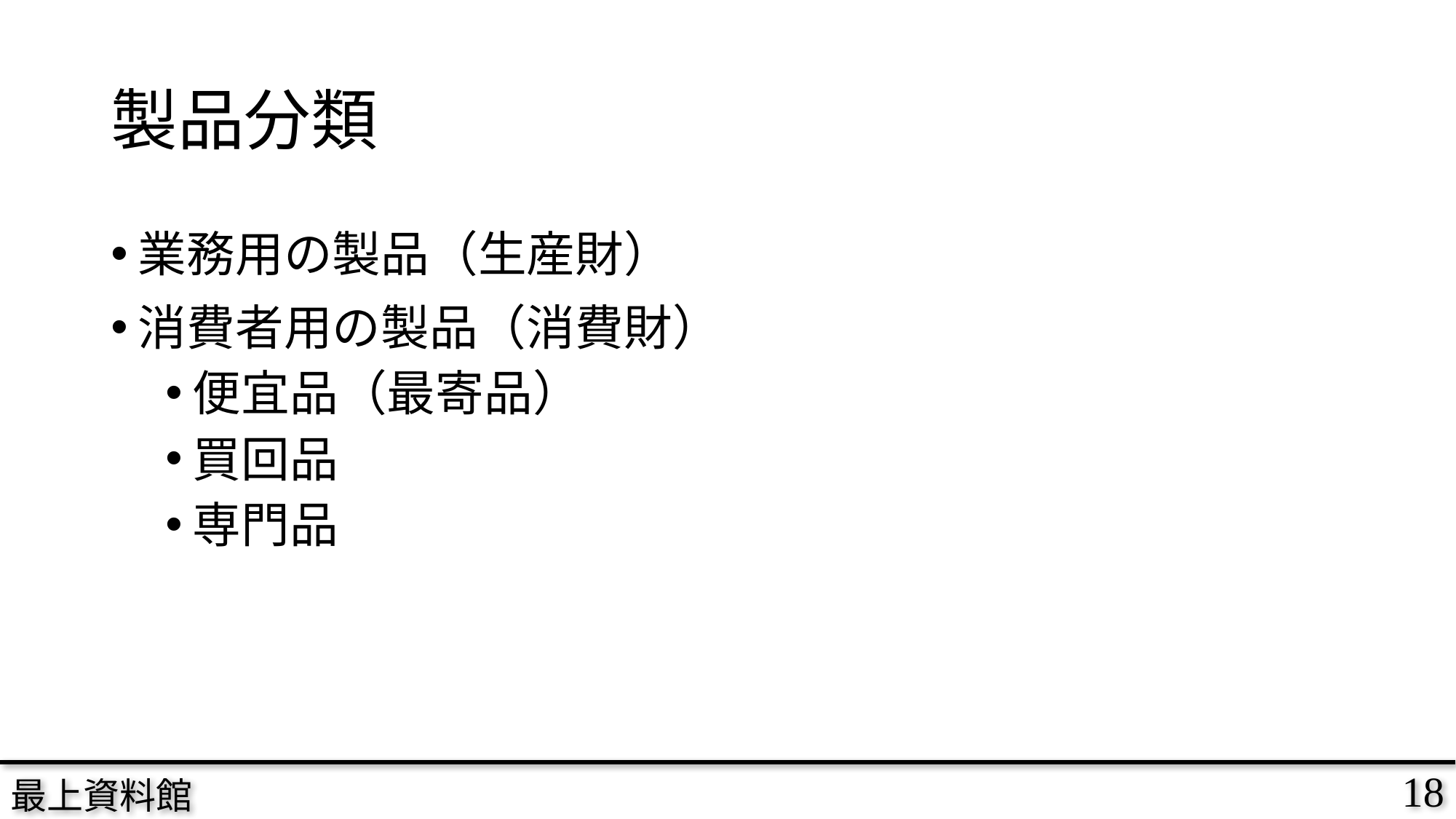

# 製品分類
業務用の製品（生産財）
消費者用の製品（消費財）
便宜品（最寄品）
買回品
専門品